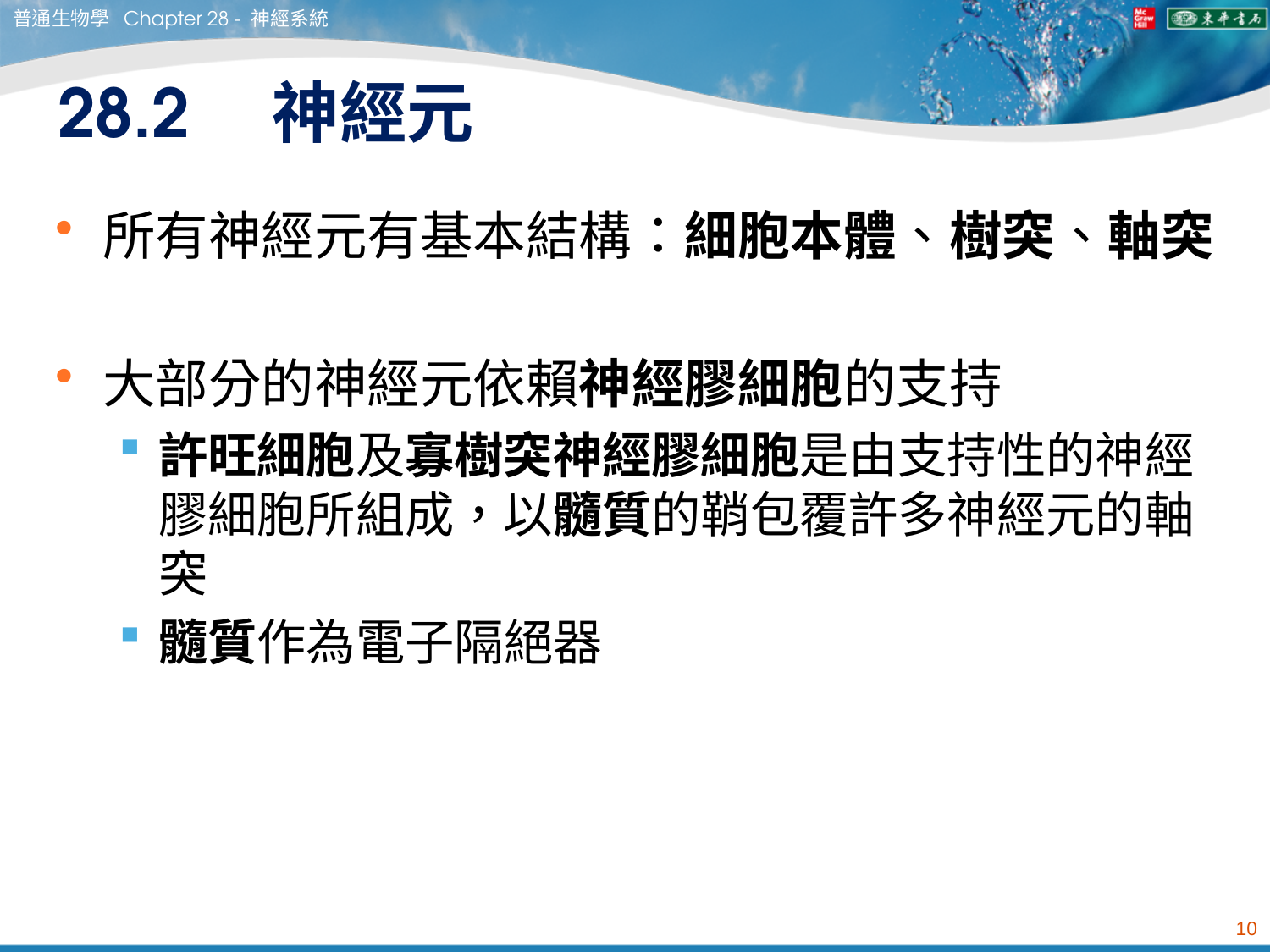

普通生物學  Chapter 28 - 神經系統
# 28.2　神經元
所有神經元有基本結構：細胞本體、樹突、軸突

大部分的神經元依賴神經膠細胞的支持
許旺細胞及寡樹突神經膠細胞是由支持性的神經膠細胞所組成，以髓質的鞘包覆許多神經元的軸突
髓質作為電子隔絕器

10